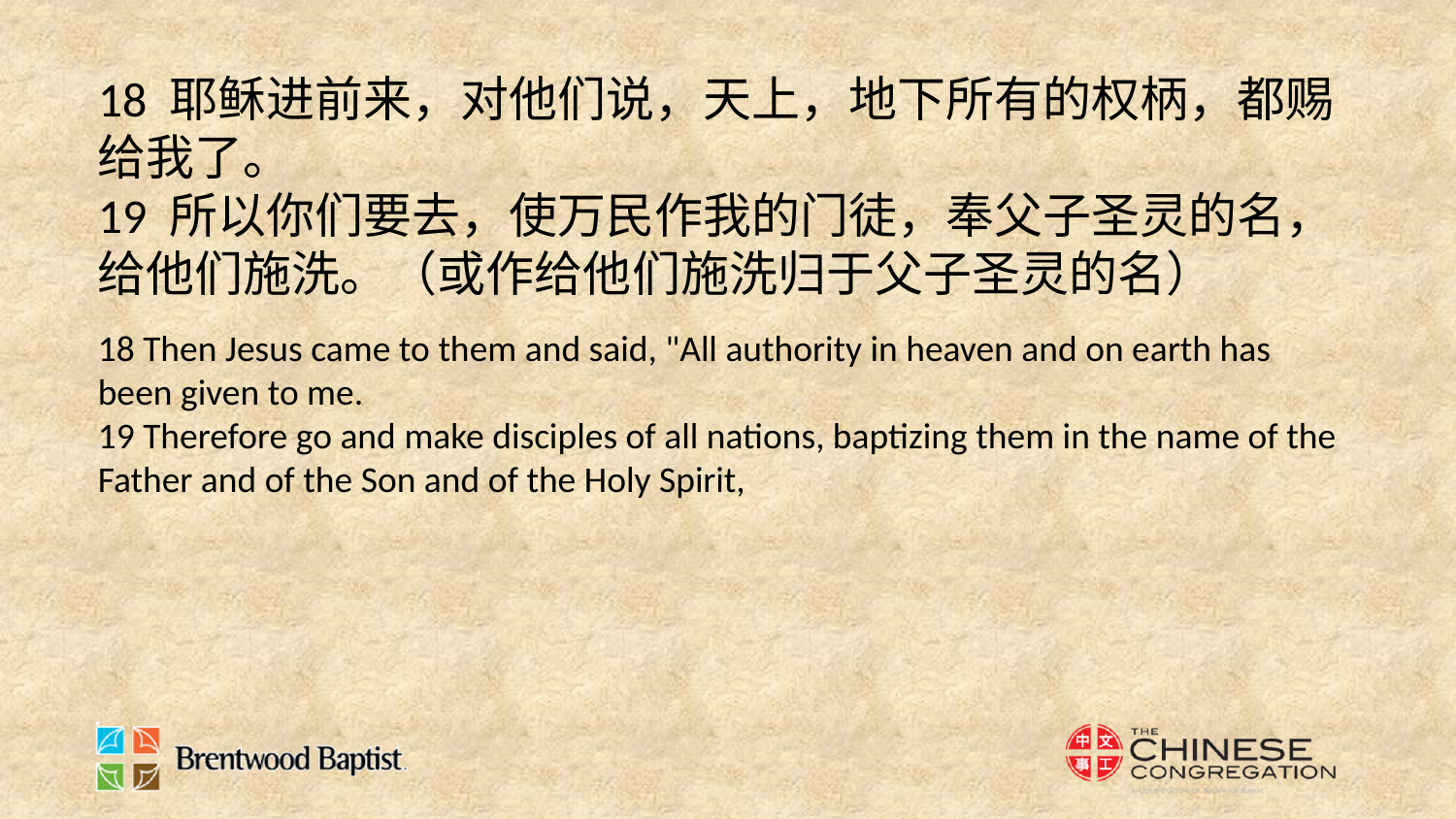

18 耶稣进前来，对他们说，天上，地下所有的权柄，都赐给我了。
19 所以你们要去，使万民作我的门徒，奉父子圣灵的名，给他们施洗。（或作给他们施洗归于父子圣灵的名）

18 Then Jesus came to them and said, "All authority in heaven and on earth has been given to me.
19 Therefore go and make disciples of all nations, baptizing them in the name of the Father and of the Son and of the Holy Spirit,